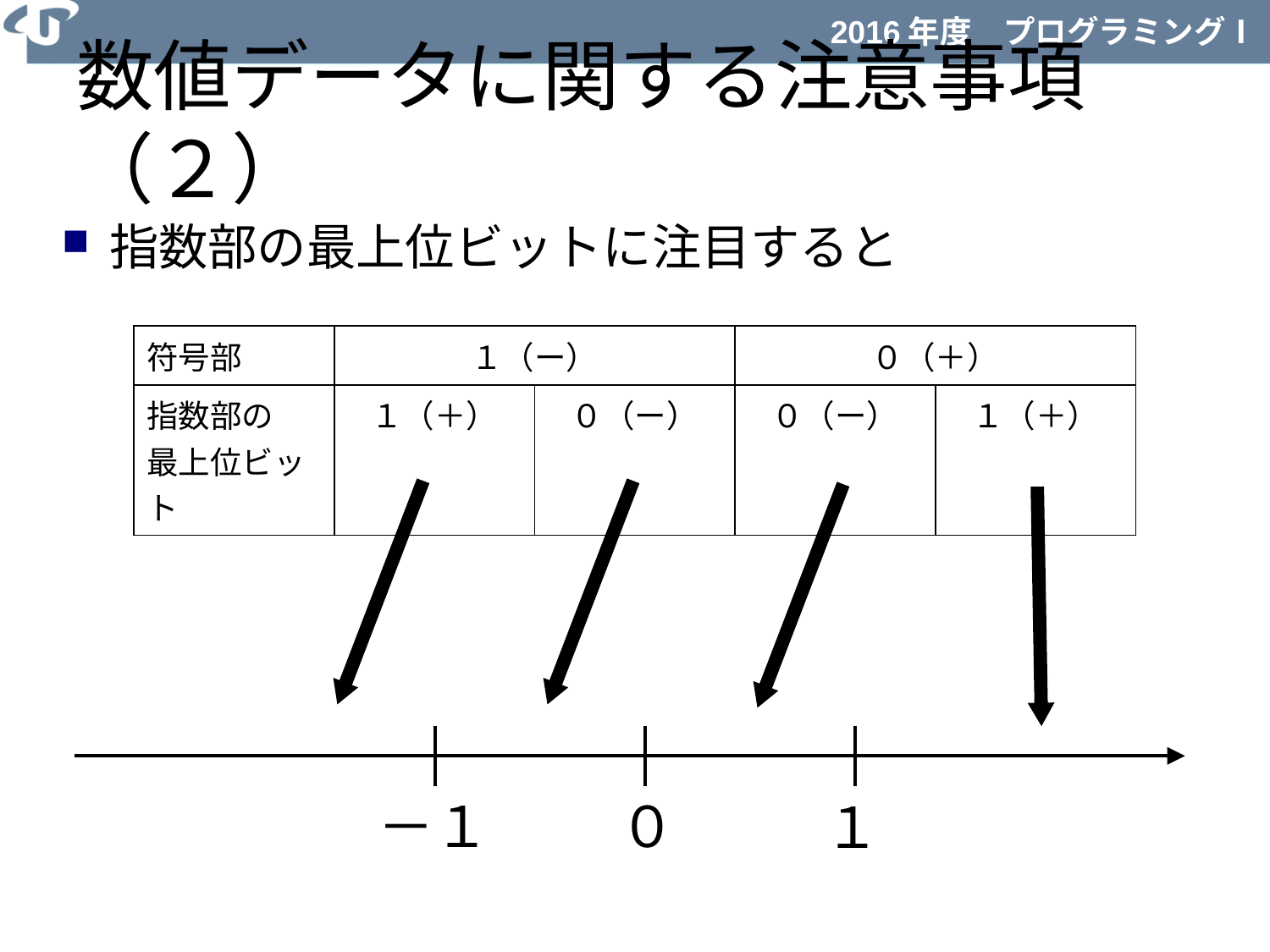

# 数値データに関する注意事項（２）
指数部の最上位ビットに注目すると
| 符号部 | １（ー） |  | ０（＋） |  |
| --- | --- | --- | --- | --- |
| 指数部の 最上位ビット | １（＋） | ０（ー） | ０（ー） | １（＋） |

－１
０
１